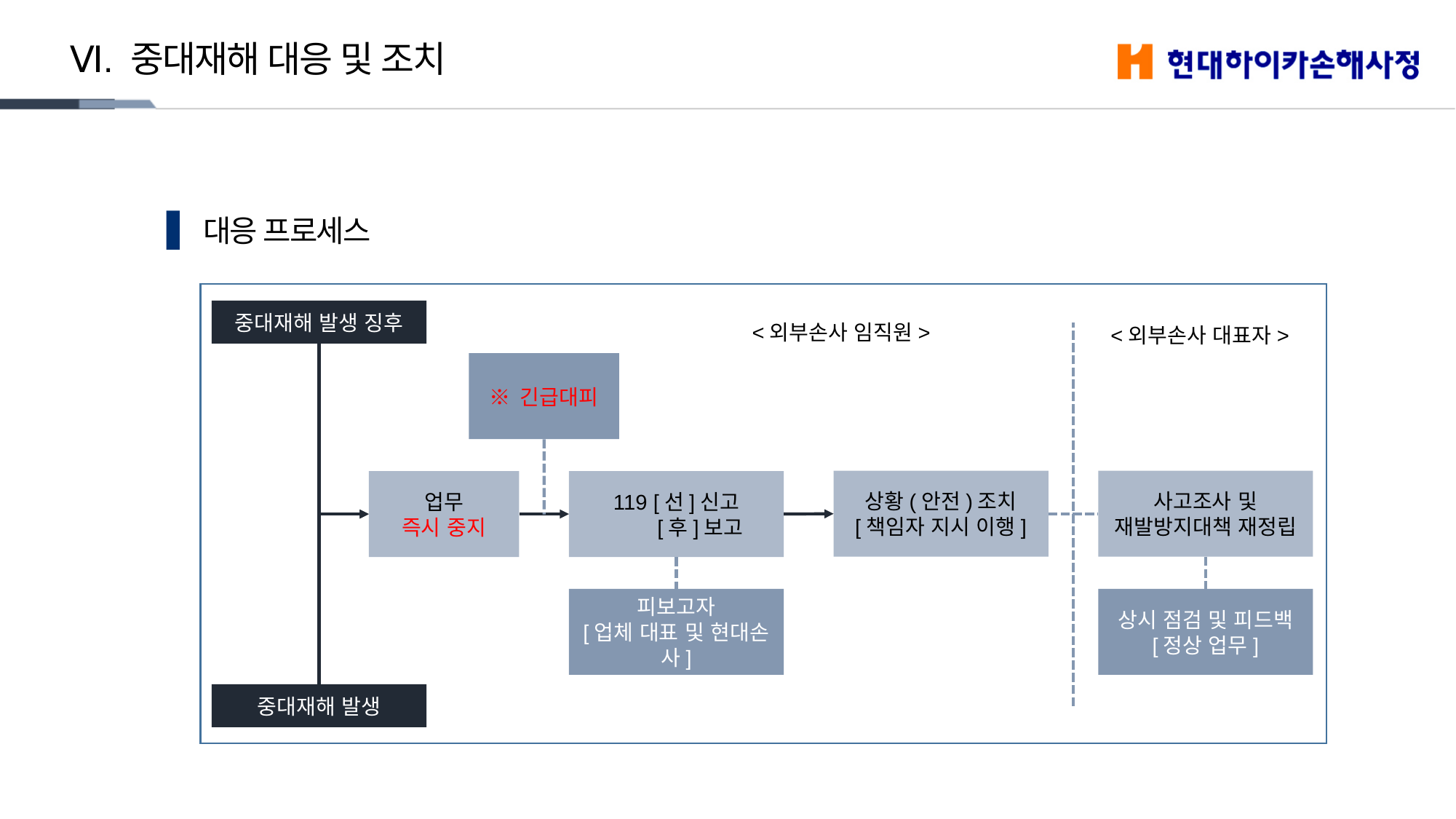

Ⅵ. 중대재해 대응 및 조치
대응 프로세스

중대재해 발생 징후
<외부손사 임직원>
<외부손사 대표자>
※ 긴급대피
상황(안전)조치
[책임자 지시 이행]
사고조사 및 재발방지대책 재정립
업무
즉시 중지
119 [선]신고
        [후]보고
피보고자
[업체 대표 및 현대손사]
상시 점검 및 피드백
[정상 업무]
중대재해 발생